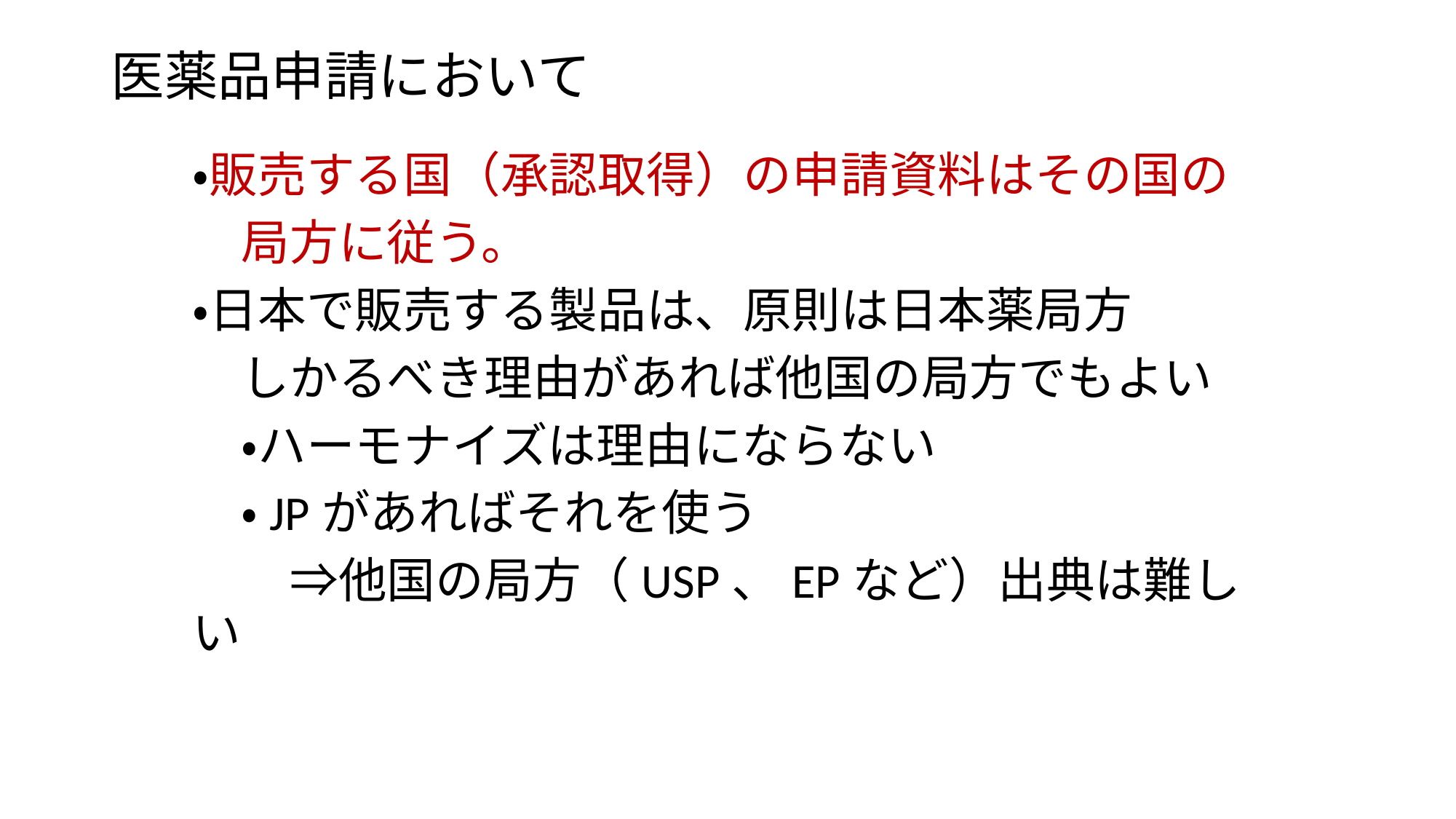

# 医薬品申請において
・販売する国（承認取得）の申請資料はその国の
　局方に従う。
・日本で販売する製品は、原則は日本薬局方
　しかるべき理由があれば他国の局方でもよい
　・ハーモナイズは理由にならない
　・JPがあればそれを使う
　　⇒他国の局方（USP、EPなど）出典は難しい